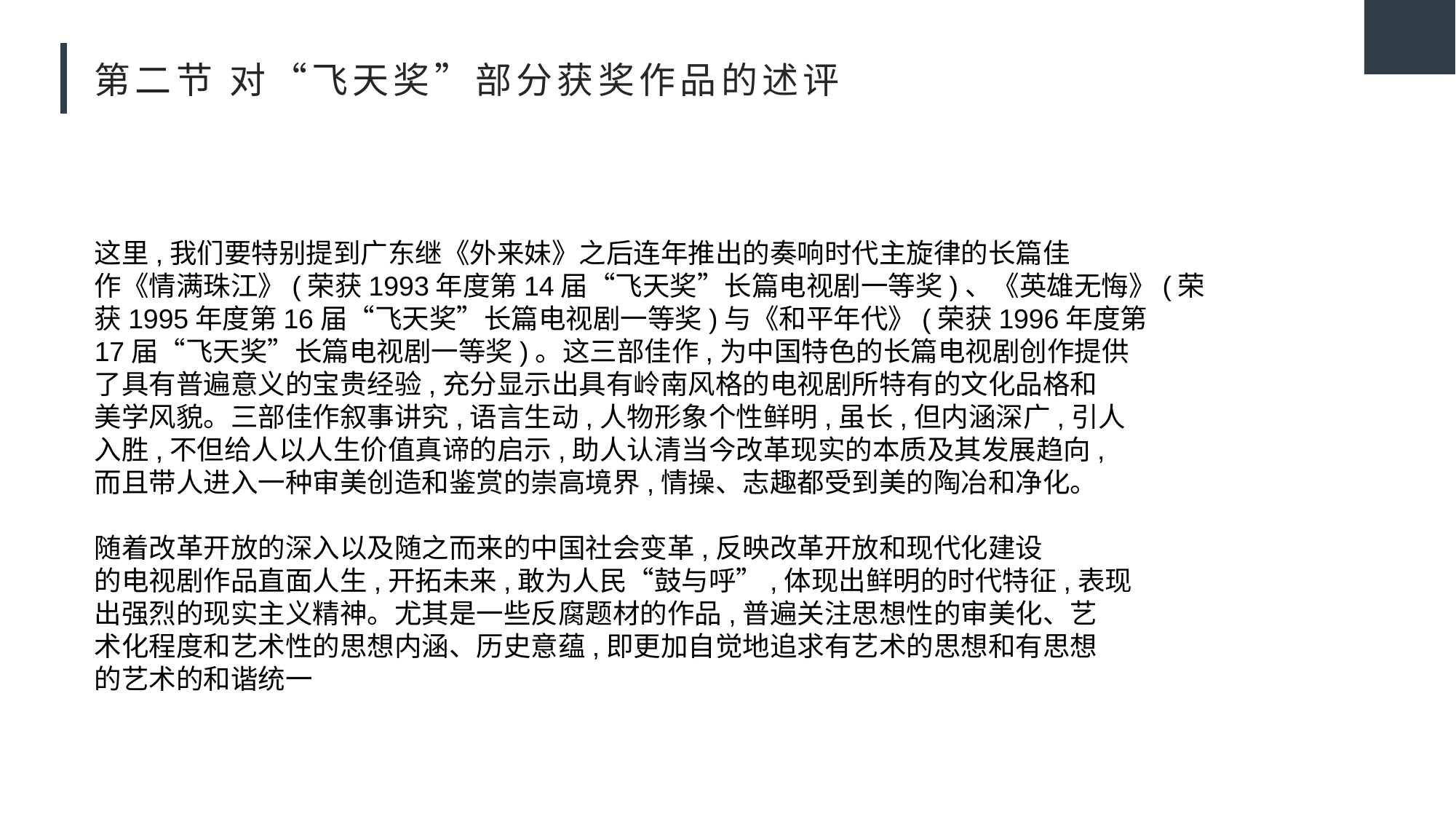

# 第二节 对“飞天奖”部分获奖作品的述评
这里,我们要特别提到广东继《外来妹》之后连年推出的奏响时代主旋律的长篇佳
作《情满珠江》(荣获1993年度第14届“飞天奖”长篇电视剧一等奖)、《英雄无悔》(荣
获1995年度第16届“飞天奖”长篇电视剧一等奖)与《和平年代》(荣获1996年度第
17届“飞天奖”长篇电视剧一等奖)。这三部佳作,为中国特色的长篇电视剧创作提供
了具有普遍意义的宝贵经验,充分显示出具有岭南风格的电视剧所特有的文化品格和
美学风貌。三部佳作叙事讲究,语言生动,人物形象个性鲜明,虽长,但内涵深广,引人
入胜,不但给人以人生价值真谛的启示,助人认清当今改革现实的本质及其发展趋向,
而且带人进入一种审美创造和鉴赏的崇高境界,情操、志趣都受到美的陶冶和净化。

随着改革开放的深入以及随之而来的中国社会变革,反映改革开放和现代化建设
的电视剧作品直面人生,开拓未来,敢为人民“鼓与呼”,体现出鲜明的时代特征,表现
出强烈的现实主义精神。尤其是一些反腐题材的作品,普遍关注思想性的审美化、艺
术化程度和艺术性的思想内涵、历史意蕴,即更加自觉地追求有艺术的思想和有思想
的艺术的和谐统一